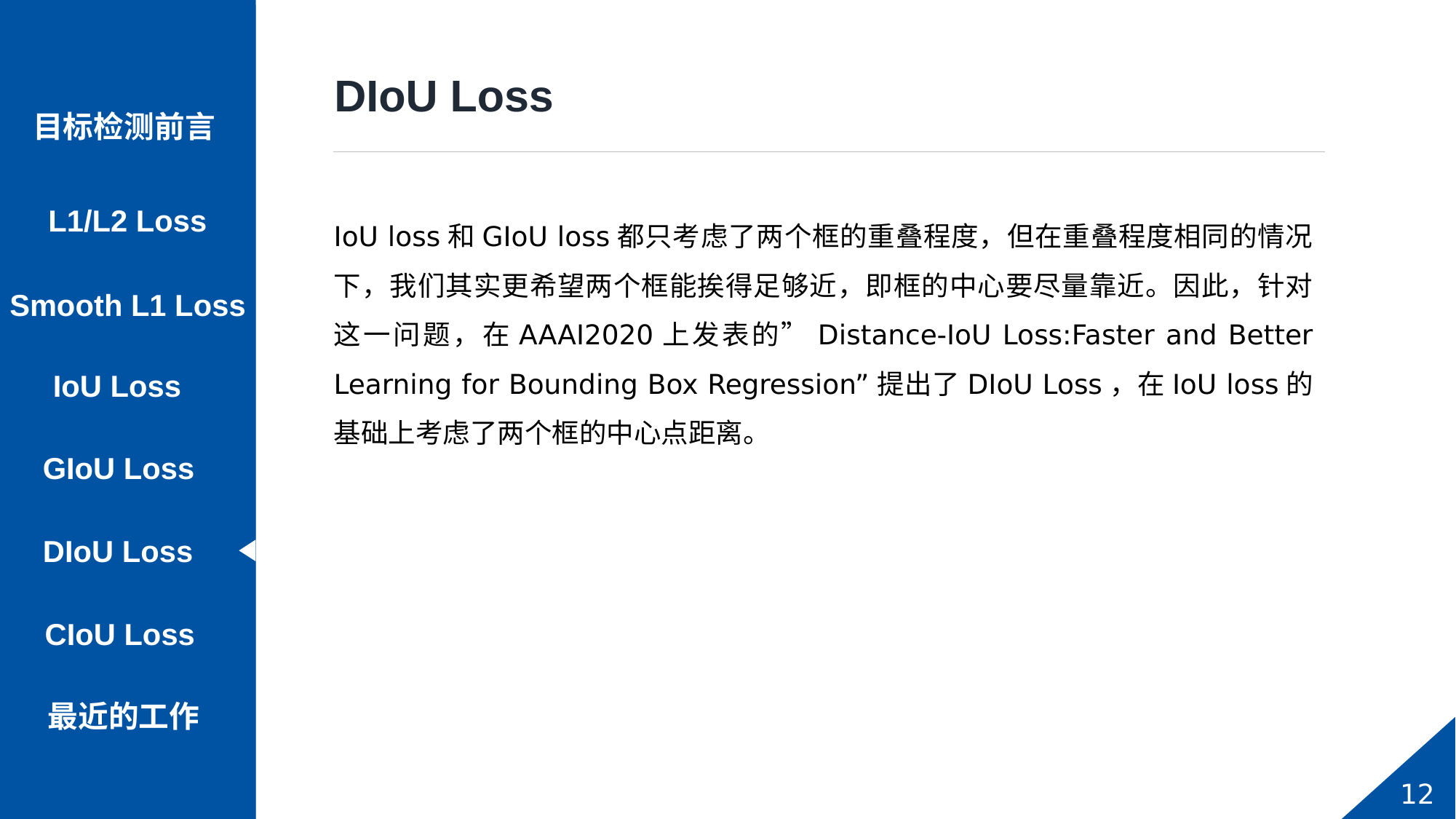

研究背景

PPT模板下载：www.1ppt.com/moban/     行业PPT模板：www.1ppt.com/hangye/
节日PPT模板：www.1ppt.com/jieri/           PPT素材下载：www.1ppt.com/sucai/
PPT背景图片：www.1ppt.com/beijing/      PPT图表下载：www.1ppt.com/tubiao/
优秀PPT下载：www.1ppt.com/xiazai/        PPT教程： www.1ppt.com/powerpoint/
Word教程： www.1ppt.com/word/              Excel教程：www.1ppt.com/excel/
资料下载：www.1ppt.com/ziliao/                PPT课件下载：www.1ppt.com/kejian/
范文下载：www.1ppt.com/fanwen/             试卷下载：www.1ppt.com/shiti/
教案下载：www.1ppt.com/jiaoan/        PPT论坛：www.1ppt.cn

国内外研究现状

研究思路
研究内容

创新点

L1/L2 Loss
PPT模板下载：www.1ppt.com/moban/     行业PPT模板：www.1ppt.com/hangye/
节日PPT模板：www.1ppt.com/jieri/           PPT素材下载：www.1ppt.com/sucai/
PPT背景图片：www.1ppt.com/beijing/      PPT图表下载：www.1ppt.com/tubiao/
优秀PPT下载：www.1ppt.com/xiazai/        PPT教程： www.1ppt.com/powerpoint/
Word教程： www.1ppt.com/word/              Excel教程：www.1ppt.com/excel/
资料下载：www.1ppt.com/ziliao/                PPT课件下载：www.1ppt.com/kejian/
范文下载：www.1ppt.com/fanwen/             试卷下载：www.1ppt.com/shiti/
教案下载：www.1ppt.com/jiaoan/        PPT论坛：www.1ppt.cn

Smooth L1 Loss
DIoU Loss
目标检测前言
IoU loss和GIoU loss都只考虑了两个框的重叠程度，但在重叠程度相同的情况下，我们其实更希望两个框能挨得足够近，即框的中心要尽量靠近。因此，针对这一问题，在AAAI2020上发表的”Distance-IoU Loss:Faster and Better Learning for Bounding Box Regression”提出了DIoU Loss，在IoU loss的基础上考虑了两个框的中心点距离。
IoU Loss
GIoU Loss
DIoU Loss

CIoU Loss
最近的工作
12